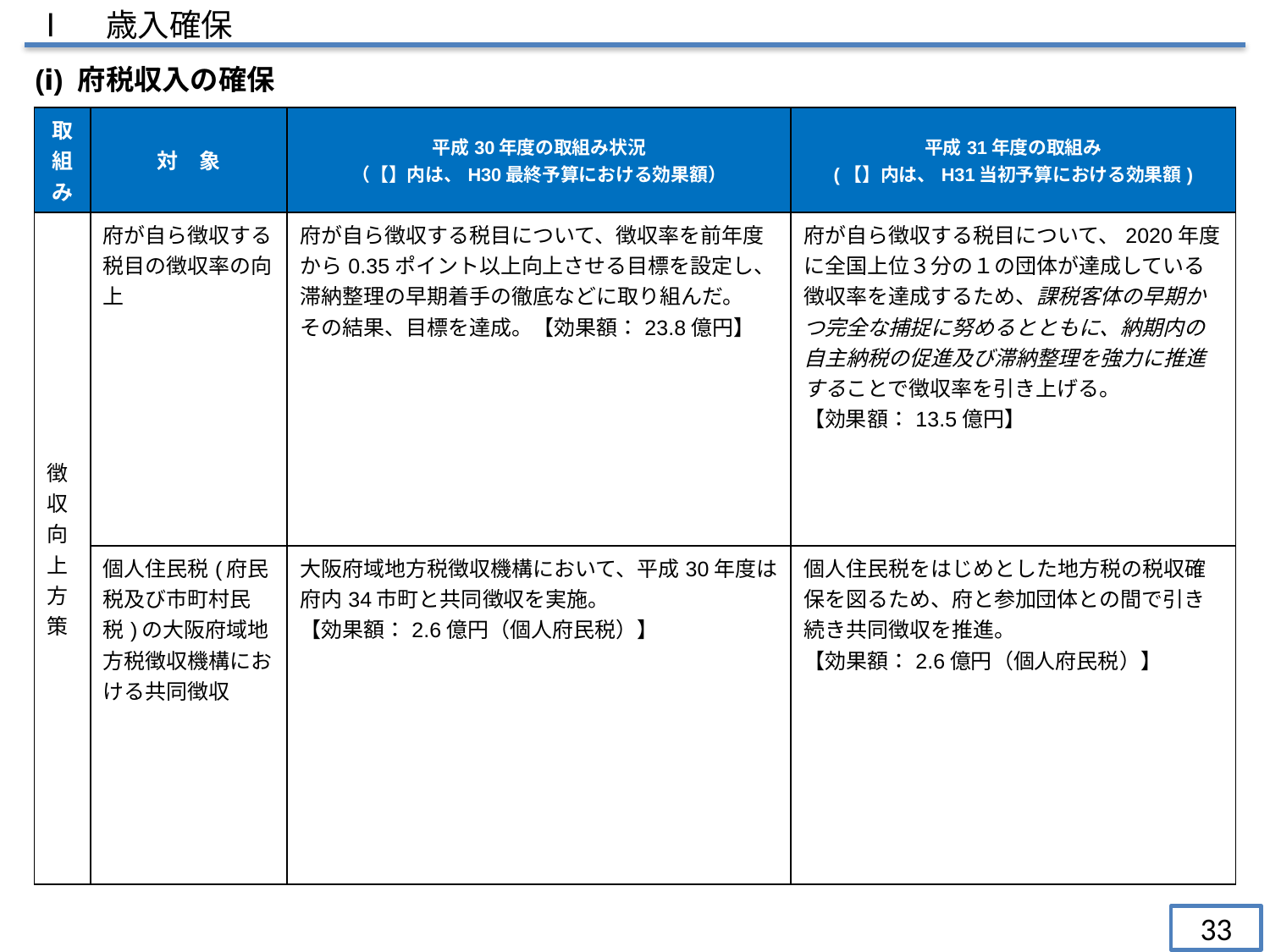

Ⅰ　歳入確保
(ⅰ) 府税収入の確保
| 取組み | 対　象 | 平成30年度の取組み状況 （【】内は、H30最終予算における効果額） | 平成31年度の取組み (【】内は、H31当初予算における効果額) |
| --- | --- | --- | --- |
| 徴収向上方策 | 府が自ら徴収する税目の徴収率の向上 | 府が自ら徴収する税目について、徴収率を前年度から0.35ポイント以上向上させる目標を設定し、滞納整理の早期着手の徹底などに取り組んだ。 その結果、目標を達成。【効果額：23.8億円】 | 府が自ら徴収する税目について、2020年度に全国上位３分の１の団体が達成している徴収率を達成するため、課税客体の早期かつ完全な捕捉に努めるとともに、納期内の自主納税の促進及び滞納整理を強力に推進することで徴収率を引き上げる。 【効果額：13.5億円】 |
|  | 個人住民税(府民税及び市町村民税)の大阪府域地方税徴収機構における共同徴収 | 大阪府域地方税徴収機構において、平成30年度は府内34市町と共同徴収を実施。 【効果額：2.6億円（個人府民税）】 | 個人住民税をはじめとした地方税の税収確保を図るため、府と参加団体との間で引き続き共同徴収を推進。 【効果額：2.6億円（個人府民税）】 |
33